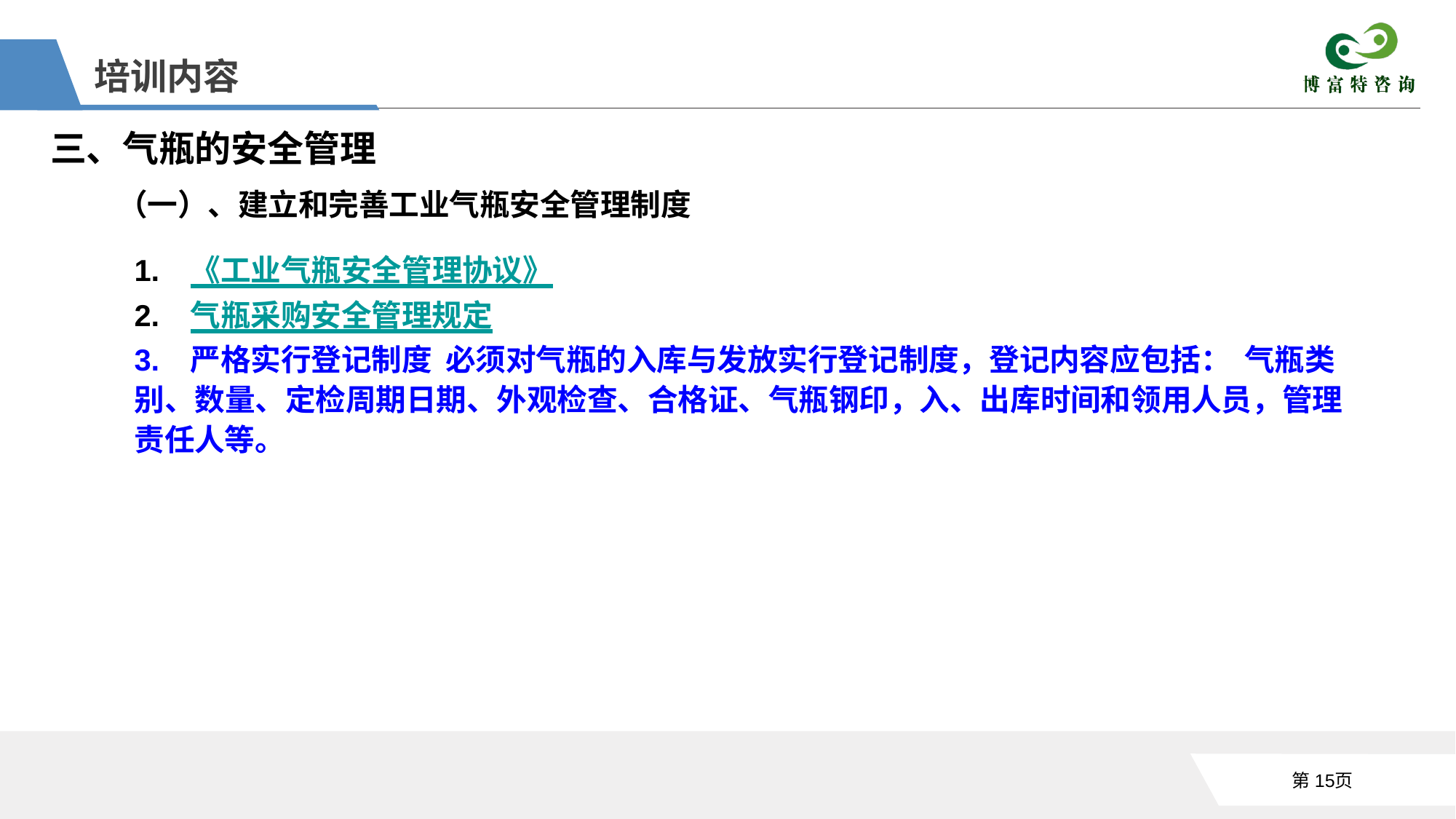

培训内容
三、气瓶的安全管理
（一）、建立和完善工业气瓶安全管理制度
1.	《工业气瓶安全管理协议》
2.	气瓶采购安全管理规定
3.	严格实行登记制度  必须对气瓶的入库与发放实行登记制度，登记内容应包括：  气瓶类别、数量、定检周期日期、外观检查、合格证、气瓶钢印，入、出库时间和领用人员，管理责任人等。